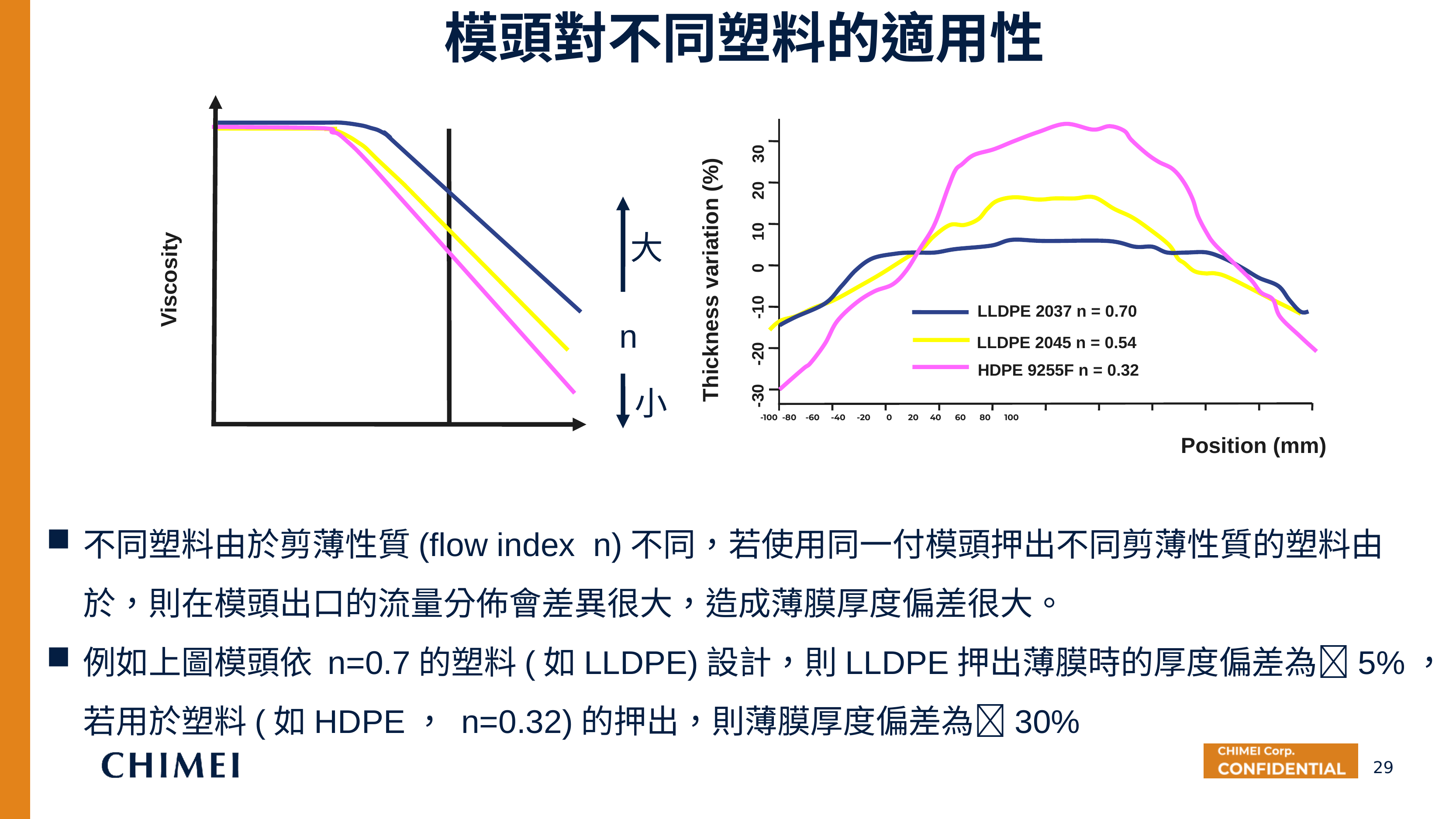

模頭對不同塑料的適用性

 -30    -20     -10     0     10     20    30

LLDPE 2037 n = 0.70

LLDPE 2045 n = 0.54

HDPE 9255F n = 0.32

-100  -80    -60     -40     -20       0       20     40      60      80      100
Position (mm)

Viscosity
大
n

小

Thickness variation (%)
不同塑料由於剪薄性質(flow index  n)不同，若使用同一付模頭押出不同剪薄性質的塑料由於，則在模頭出口的流量分佈會差異很大，造成薄膜厚度偏差很大。
例如上圖模頭依 n=0.7的塑料(如LLDPE)設計，則LLDPE押出薄膜時的厚度偏差為±5%，若用於塑料(如HDPE， n=0.32)的押出，則薄膜厚度偏差為±30%

29